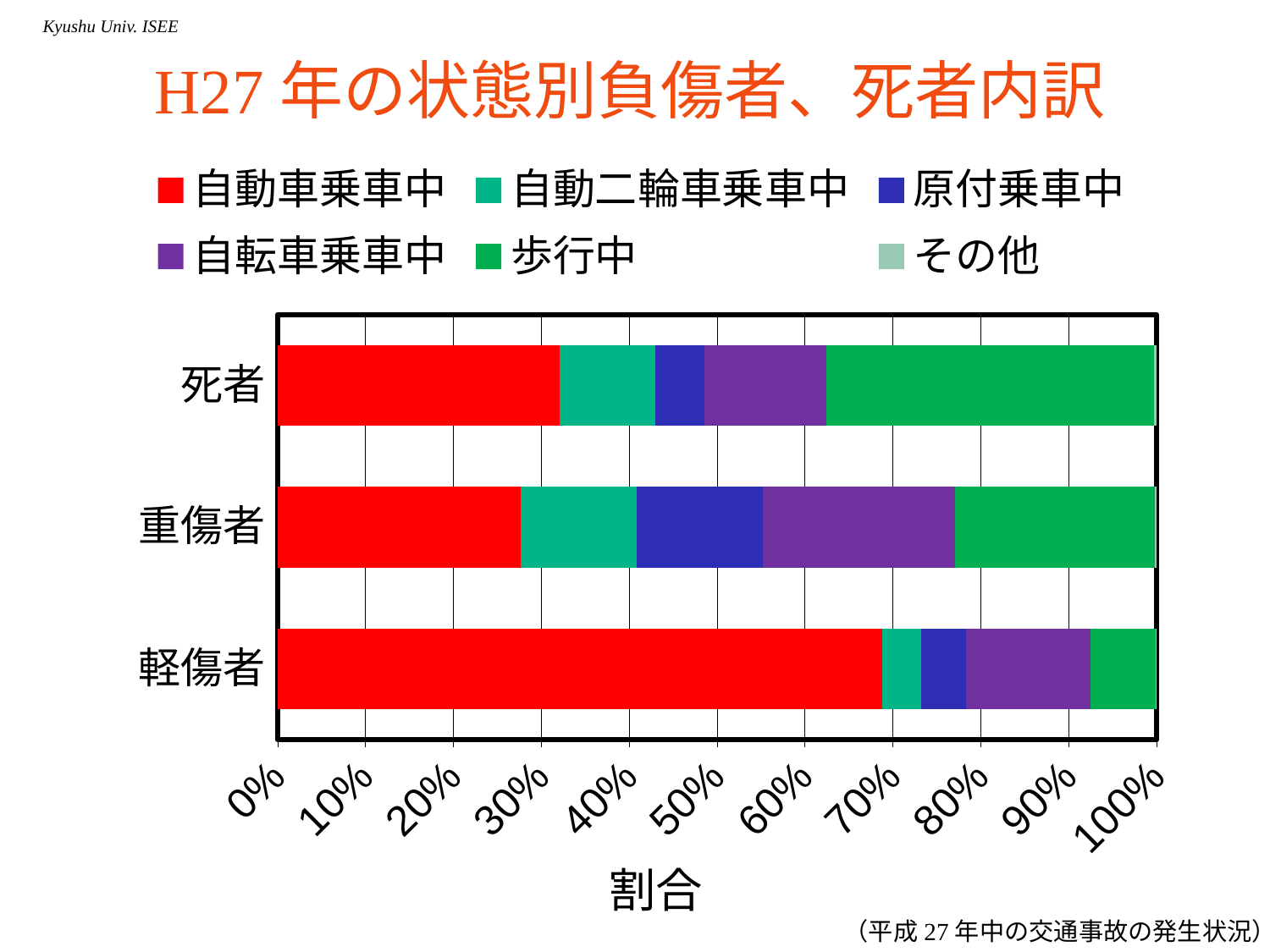

# H27年の状態別負傷者、死者内訳

### Chart

| Category | 自動車乗車中 | 自動二輪車乗車中 | 原付乗車中 | 自転車乗車中 | 歩行中 | その他 |
|---|---|---|---|---|---|---|
| 軽傷者 | 431533.0 | 27925.0 | 31598.0 | 88725.0 | 46556.0 | 727.0 |
| 重傷者 | 10786.0 | 5121.0 | 5612.0 | 8508.0 | 8872.0 | 60.0 |
| 死者 | 1322.0 | 447.0 | 230.0 | 572.0 | 1534.0 | 12.0 |
（平成27年中の交通事故の発生状況）